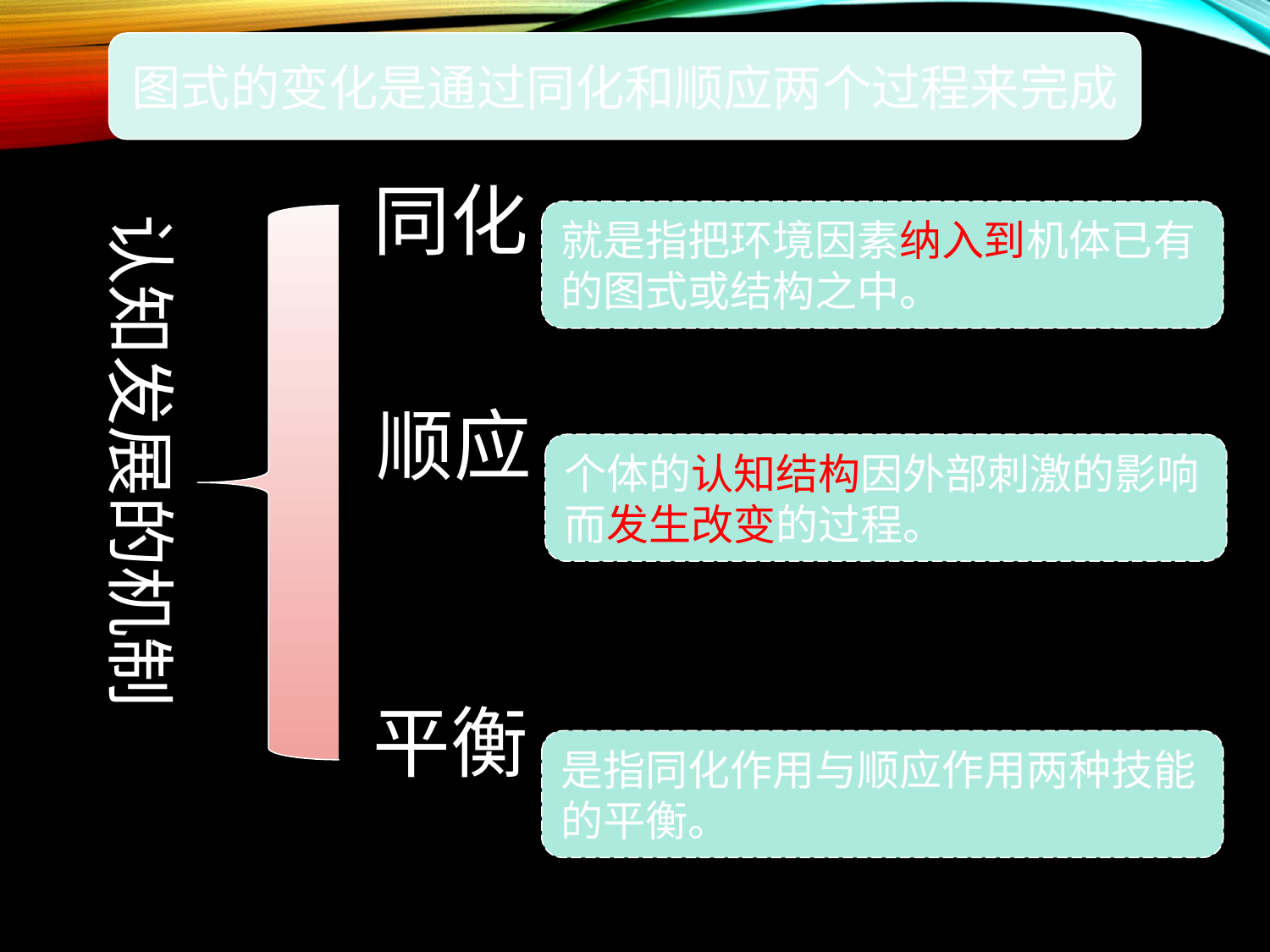

图式的变化是通过同化和顺应两个过程来完成
同化
就是指把环境因素纳入到机体已有的图式或结构之中。
认知发展的机制

顺应
个体的认知结构因外部刺激的影响而发生改变的过程。
平衡
是指同化作用与顺应作用两种技能的平衡。